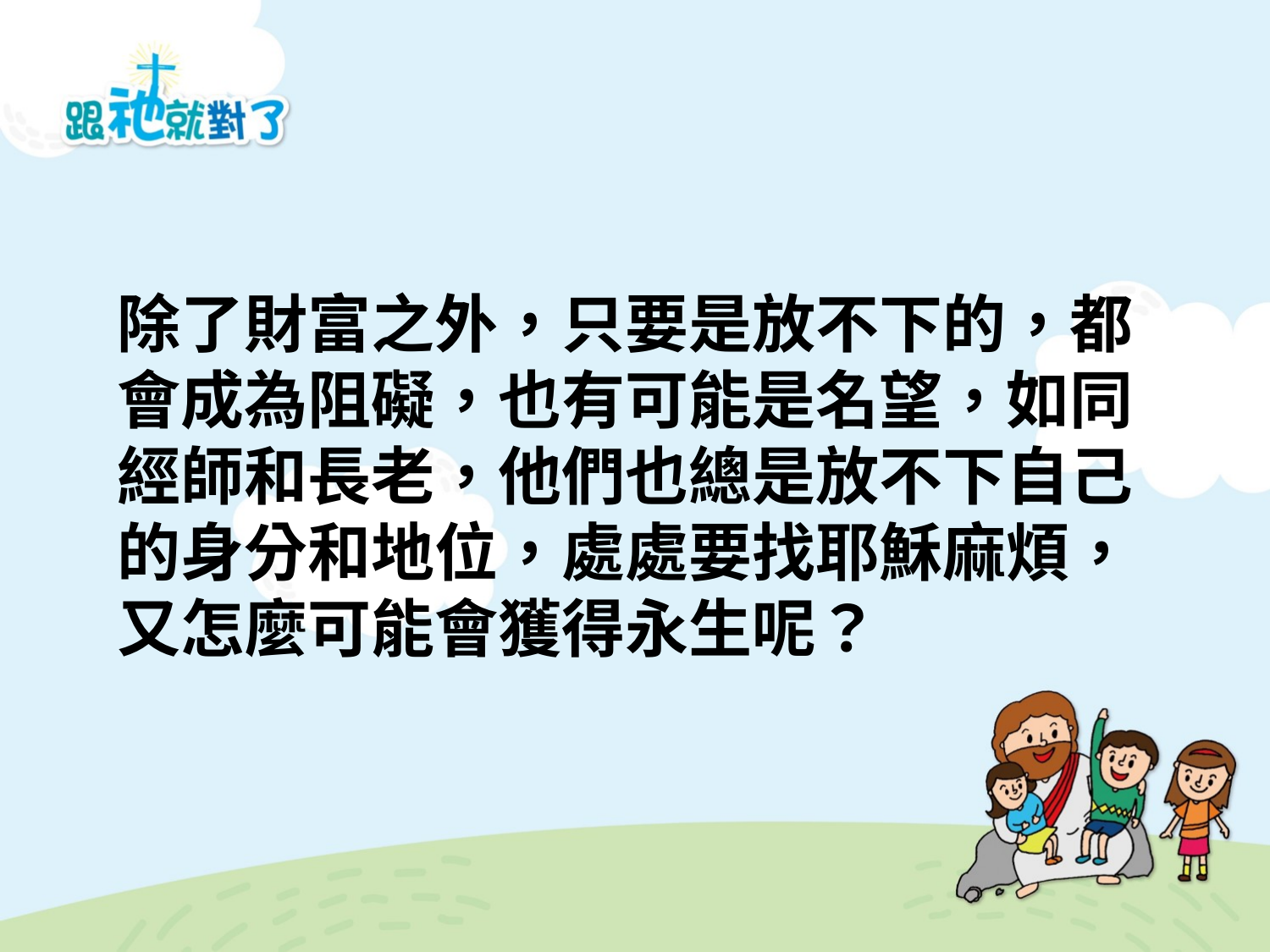

除了財富之外，只要是放不下的，都會成為阻礙，也有可能是名望，如同經師和長老，他們也總是放不下自己的身分和地位，處處要找耶穌麻煩，又怎麼可能會獲得永生呢？